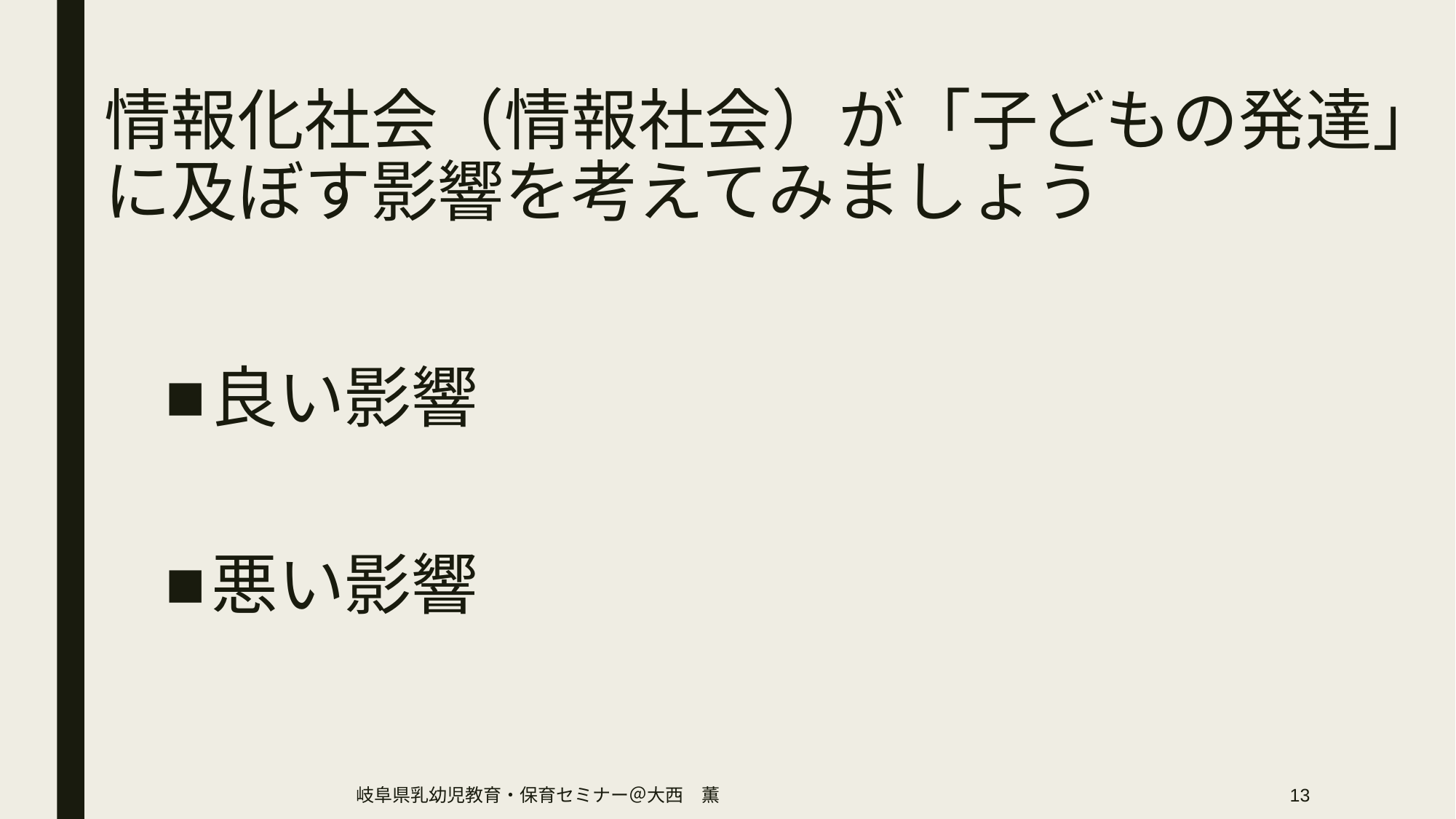

# 情報化社会（情報社会）が「子どもの発達」に及ぼす影響を考えてみましょう
良い影響

悪い影響
岐阜県乳幼児教育・保育セミナー＠大西　薫
13